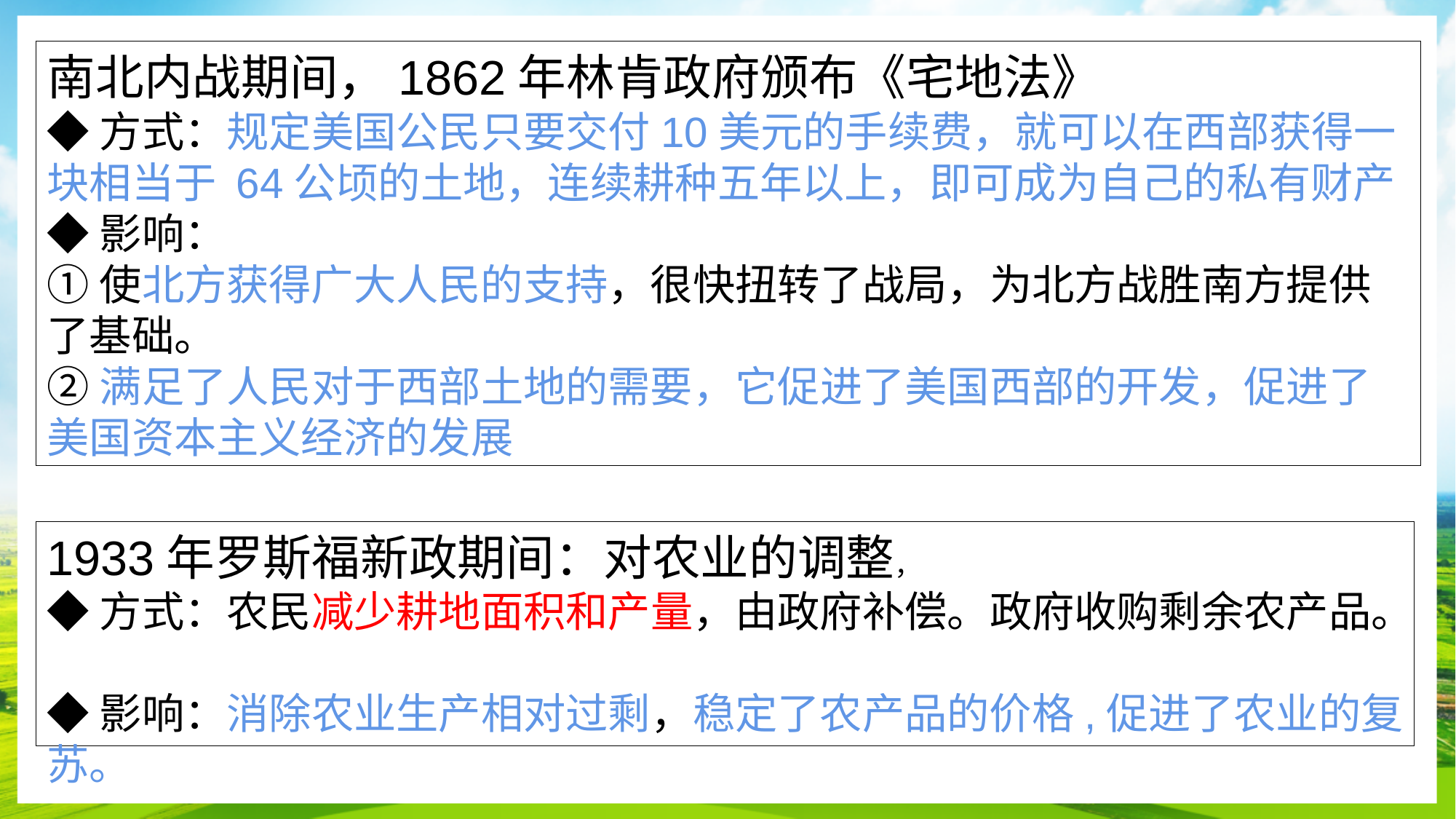

南北内战期间，1862年林肯政府颁布《宅地法》
◆方式：规定美国公民只要交付10美元的手续费，就可以在西部获得一块相当于 64公顷的土地，连续耕种五年以上，即可成为自己的私有财产
◆影响：
①使北方获得广大人民的支持，很快扭转了战局，为北方战胜南方提供了基础。
②满足了人民对于西部土地的需要，它促进了美国西部的开发，促进了美国资本主义经济的发展
1933年罗斯福新政期间：对农业的调整，
◆方式：农民减少耕地面积和产量，由政府补偿。政府收购剩余农产品。
◆影响：消除农业生产相对过剩，稳定了农产品的价格,促进了农业的复苏。